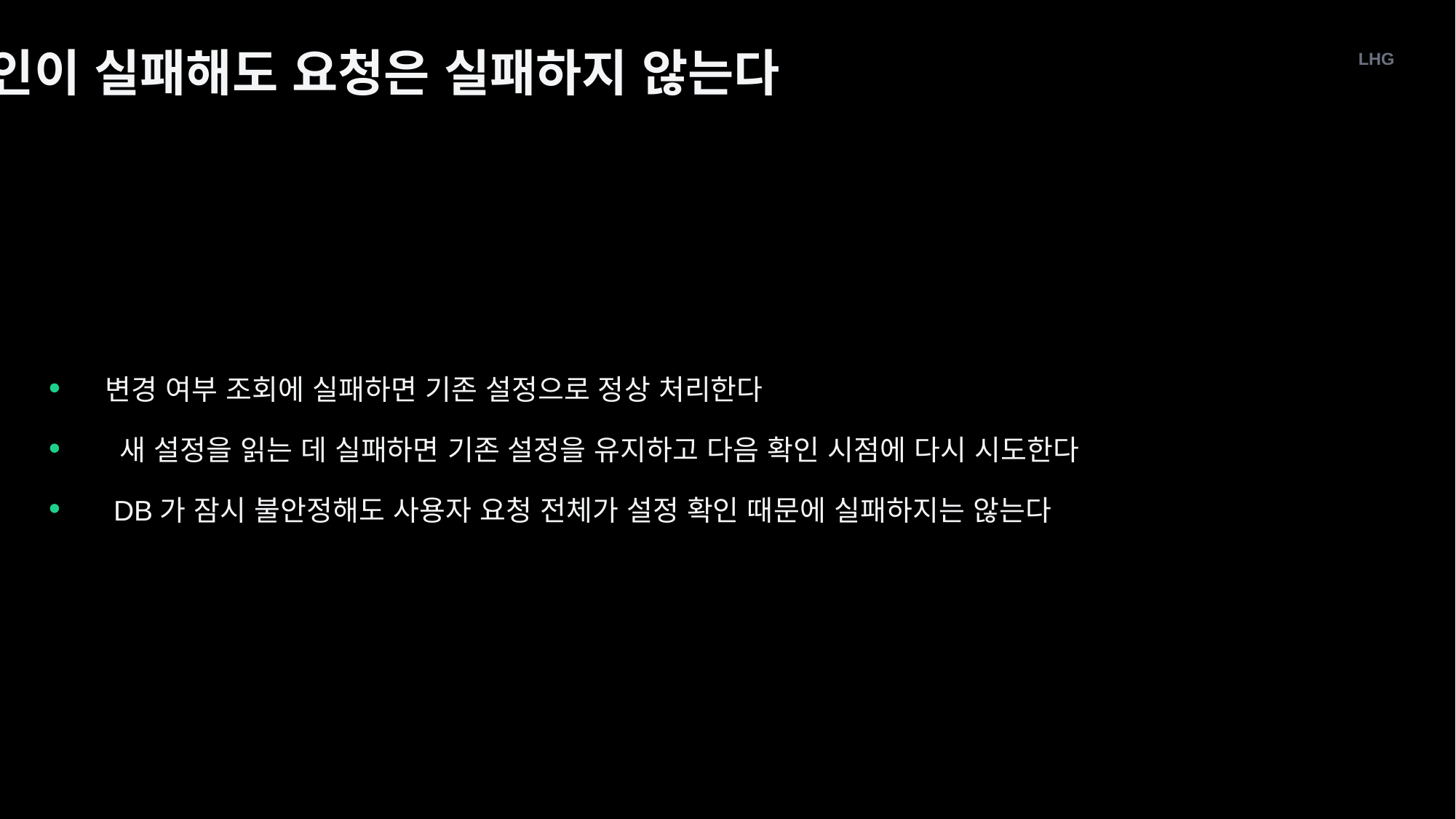

확인이 실패해도 요청은 실패하지 않는다
LHG
변경 여부 조회에 실패하면 기존 설정으로 정상 처리한다

새 설정을 읽는 데 실패하면 기존 설정을 유지하고 다음 확인 시점에 다시 시도한다

DB가 잠시 불안정해도 사용자 요청 전체가 설정 확인 때문에 실패하지는 않는다